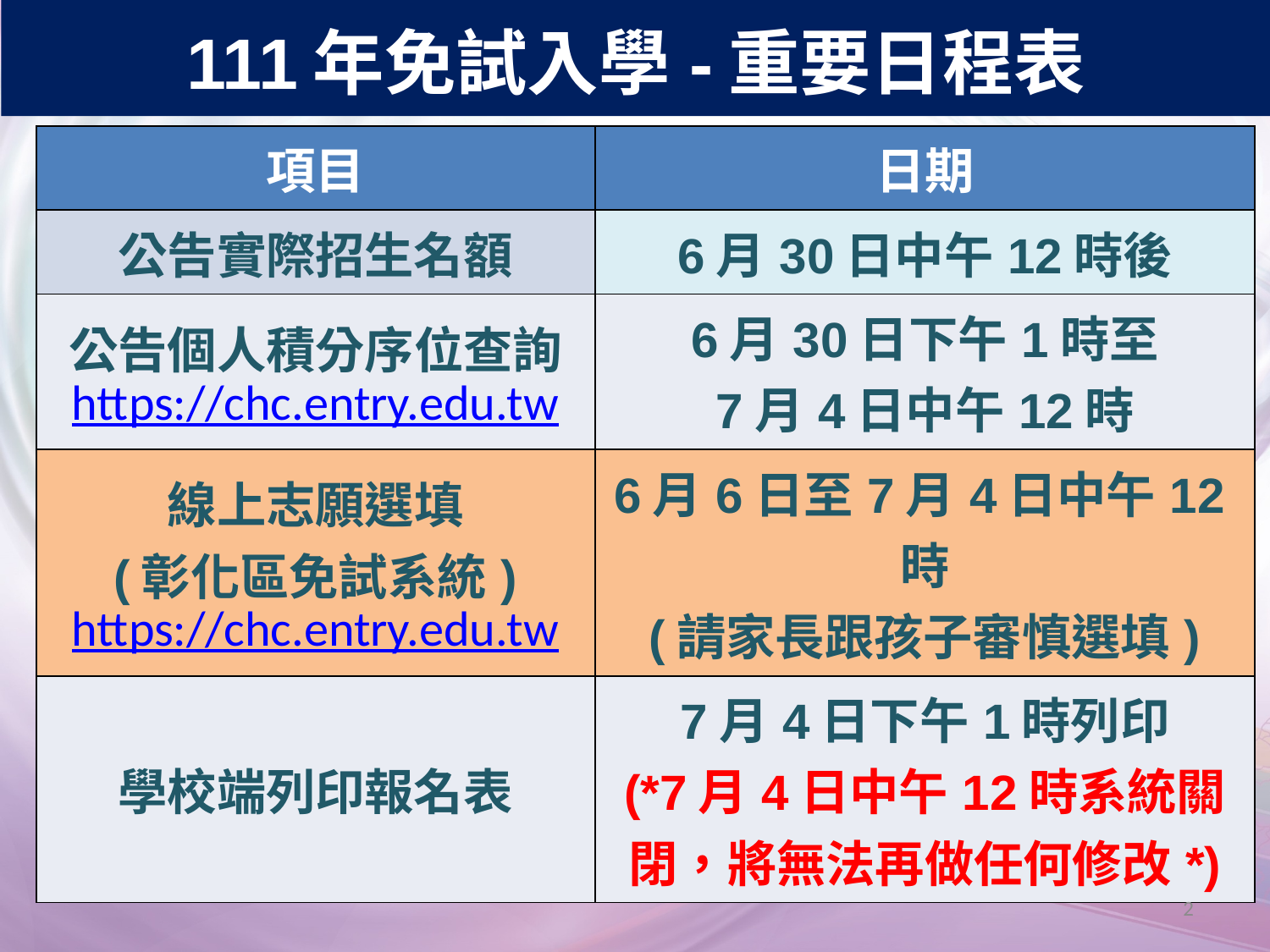

111年免試入學-重要日程表
| 項目 | 日期 |
| --- | --- |
| 公告實際招生名額 | 6月30日中午12時後 |
| 公告個人積分序位查詢 https://chc.entry.edu.tw | 6月30日下午1時至 7月4日中午12時 |
| 線上志願選填 (彰化區免試系統) https://chc.entry.edu.tw | 6月6日至7月4日中午12時 (請家長跟孩子審慎選填) |
| 學校端列印報名表 | 7月4日下午1時列印 (\*7月4日中午12時系統關閉，將無法再做任何修改\*) |

2